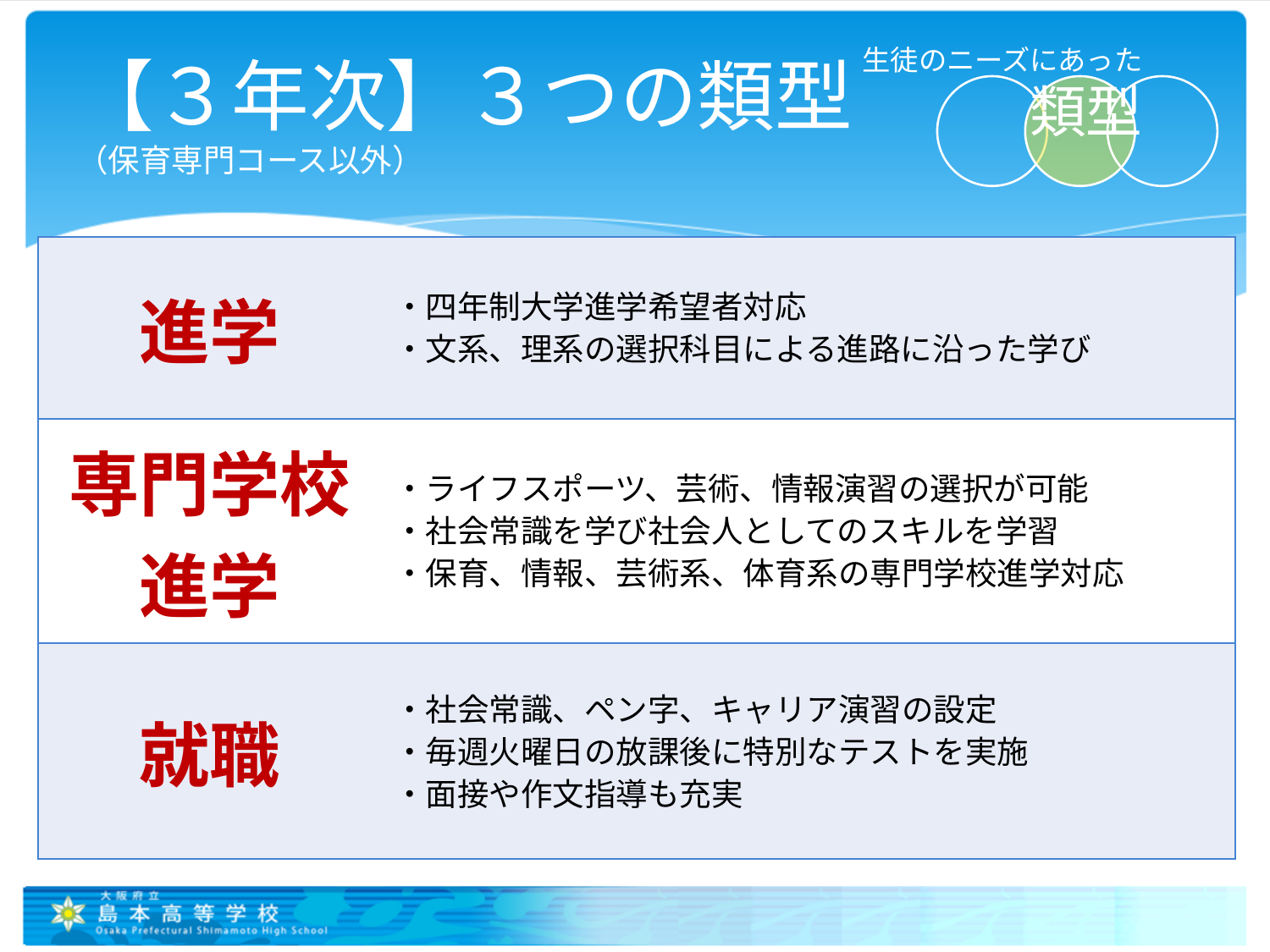

# 【３年次】３つの類型 （保育専門コース以外）
生徒のニーズにあった
類型

| 進学 | ・四年制大学進学希望者対応 ・文系、理系の選択科目による進路に沿った学び |
| --- | --- |
| 専門学校 進学 | ・ライフスポーツ、芸術、情報演習の選択が可能 ・社会常識を学び社会人としてのスキルを学習 ・保育、情報、芸術系、体育系の専門学校進学対応 |
| 就職 | ・社会常識、ペン字、キャリア演習の設定 ・毎週火曜日の放課後に特別なテストを実施 ・面接や作文指導も充実 |